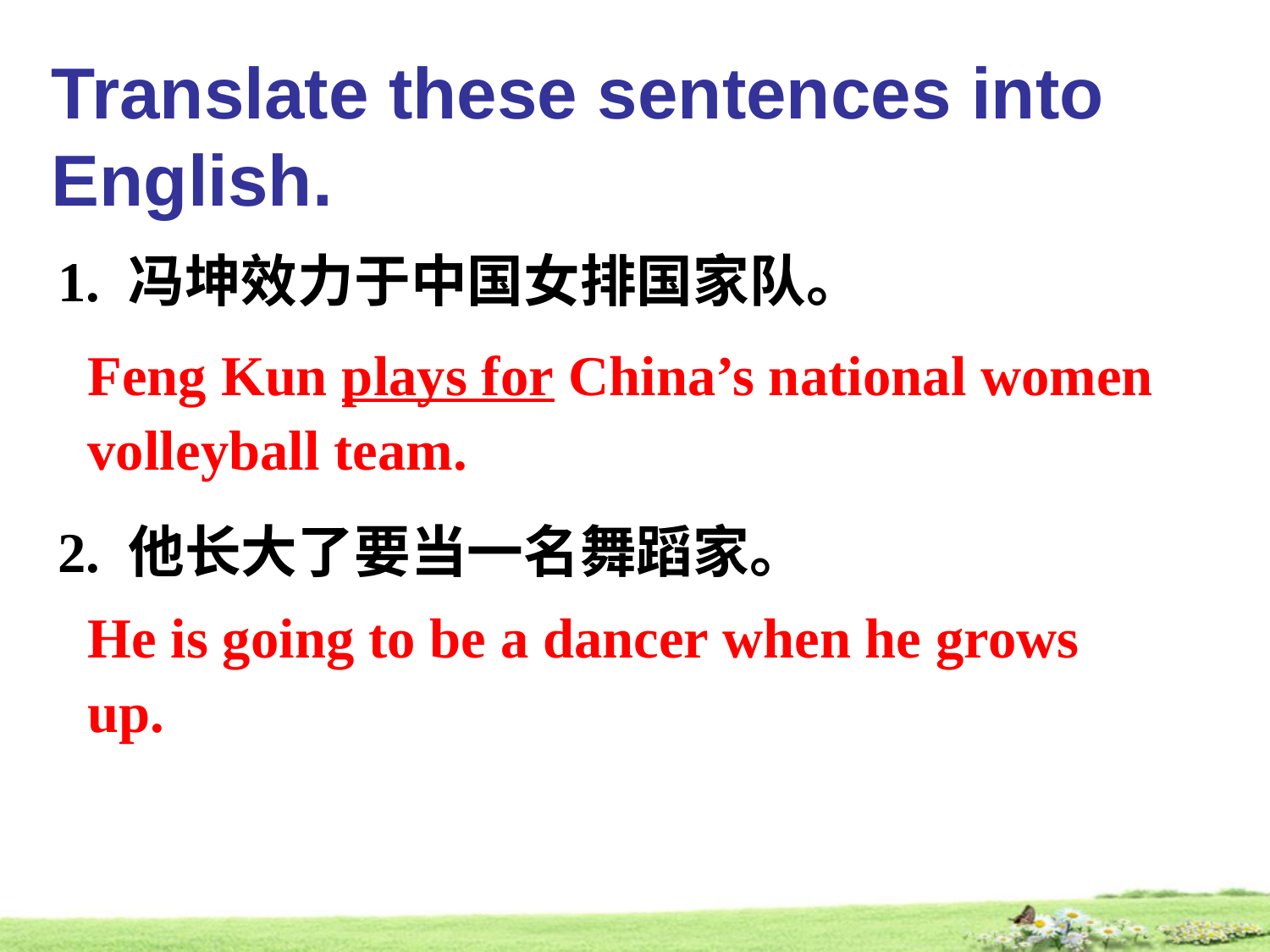

Translate these sentences into English.
1. 冯坤效力于中国女排国家队。

2. 他长大了要当一名舞蹈家。

Feng Kun plays for China’s national women volleyball team.
He is going to be a dancer when he grows up.